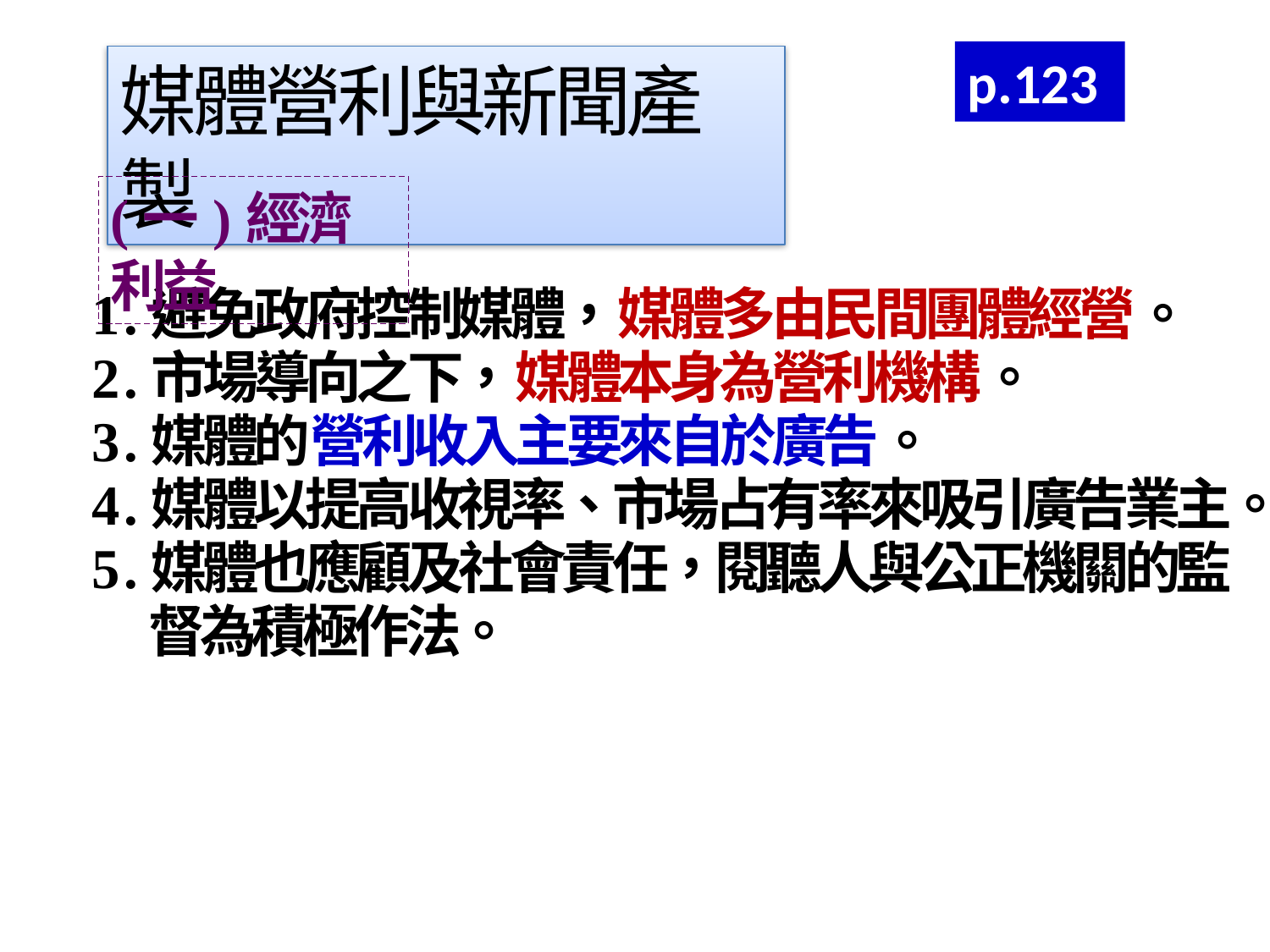

p.123
媒體營利與新聞產製
(一)經濟利益
1 .避免政府控制媒體，媒體多由民間團體經營。
2 .市場導向之下，媒體本身為營利機構。
3 .媒體的營利收入主要來自於廣告。
4 .媒體以提高收視率、市場占有率來吸引廣告業主。
5 .媒體也應顧及社會責任，閱聽人與公正機關的監
     督為積極作法。